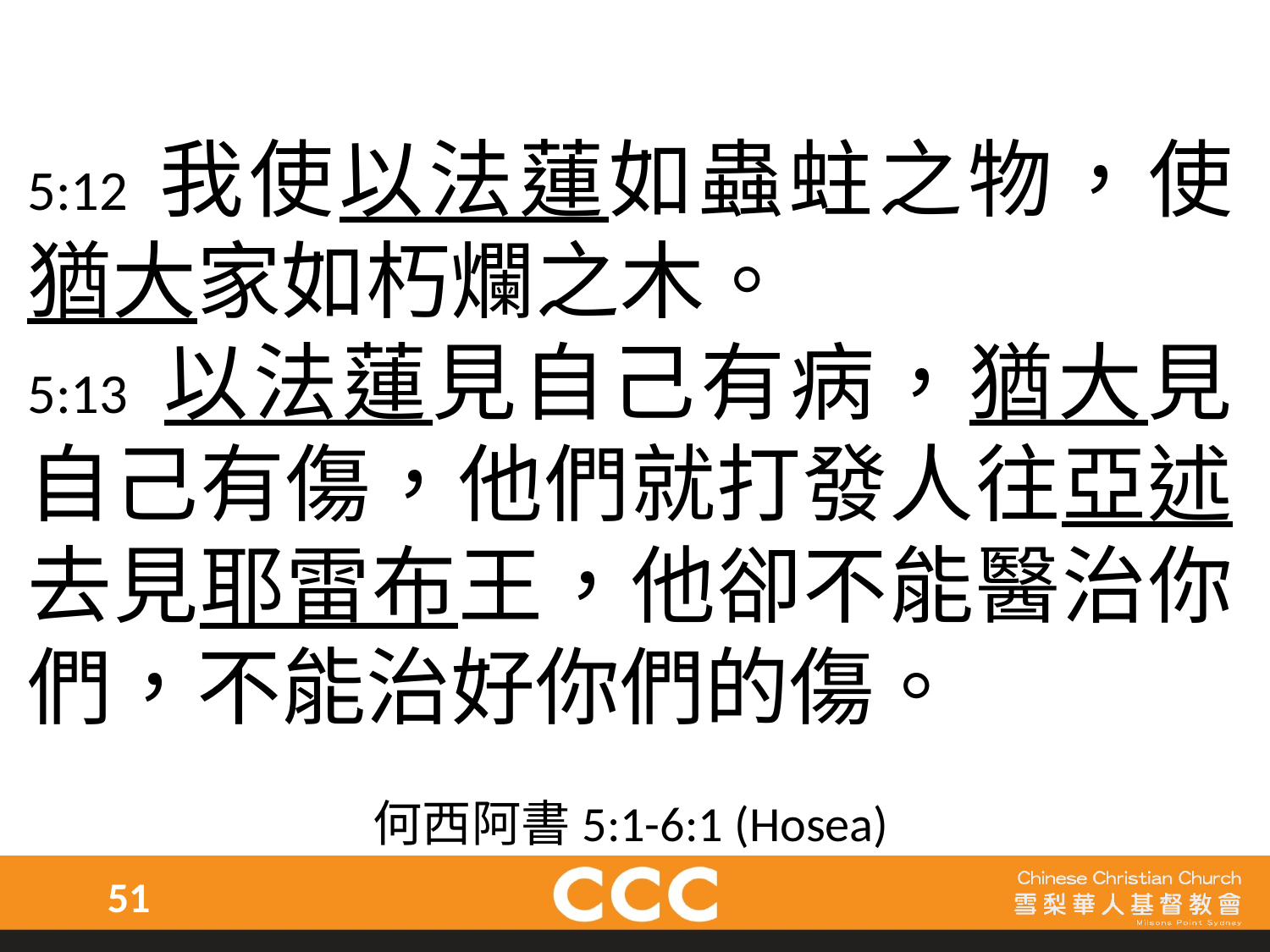

5:12	我使以法蓮如蟲蛀之物，使猶大家如朽爛之木。
5:13 以法蓮見自己有病，猶大見自己有傷，他們就打發人往亞述去見耶雷布王，他卻不能醫治你們，不能治好你們的傷。
何西阿書5:1-6:1 (Hosea)
51